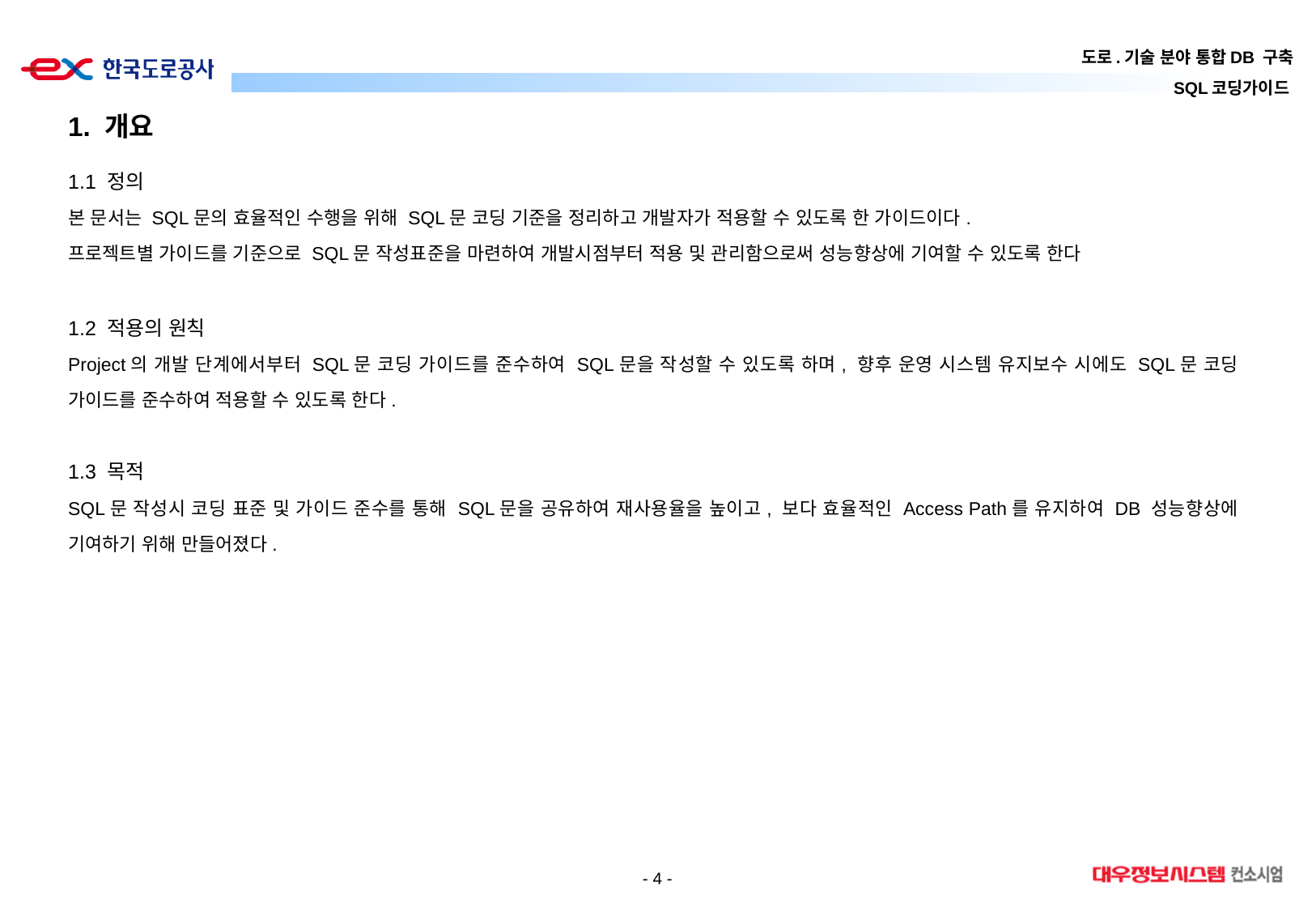

1. 개요
1.1 정의
본 문서는 SQL문의 효율적인 수행을 위해 SQL문 코딩 기준을 정리하고 개발자가 적용할 수 있도록 한 가이드이다.
프로젝트별 가이드를 기준으로 SQL문 작성표준을 마련하여 개발시점부터 적용 및 관리함으로써 성능향상에 기여할 수 있도록 한다
1.2 적용의 원칙
Project의 개발 단계에서부터 SQL문 코딩 가이드를 준수하여 SQL문을 작성할 수 있도록 하며, 향후 운영 시스템 유지보수 시에도 SQL문 코딩 가이드를 준수하여 적용할 수 있도록 한다.
1.3 목적
SQL문 작성시 코딩 표준 및 가이드 준수를 통해 SQL문을 공유하여 재사용율을 높이고, 보다 효율적인 Access Path를 유지하여 DB 성능향상에 기여하기 위해 만들어졌다.